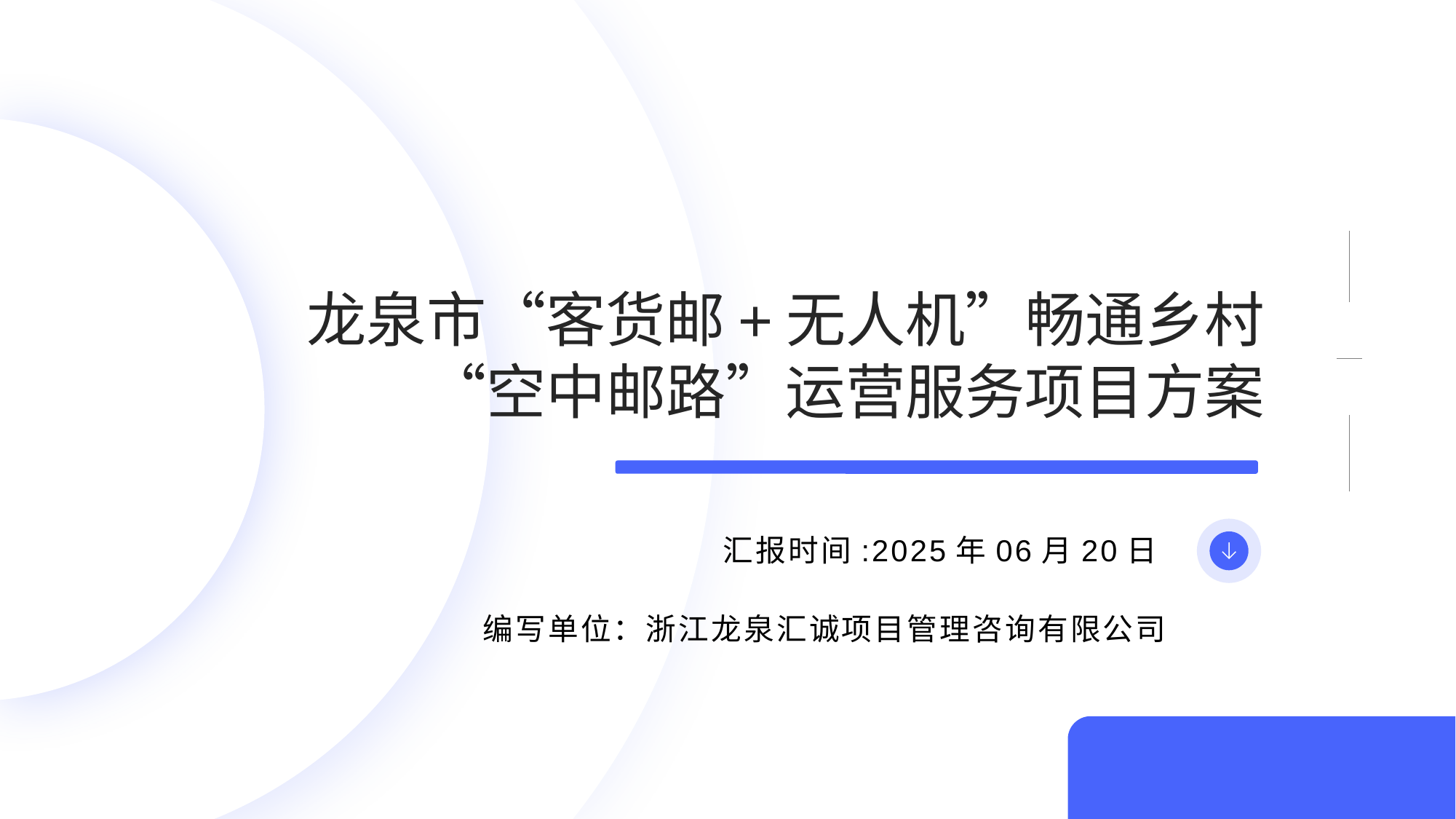

龙泉市“客货邮+无人机”畅通乡村“空中邮路”运营服务项目方案
汇报时间:2025年06月20日
编写单位：浙江龙泉汇诚项目管理咨询有限公司